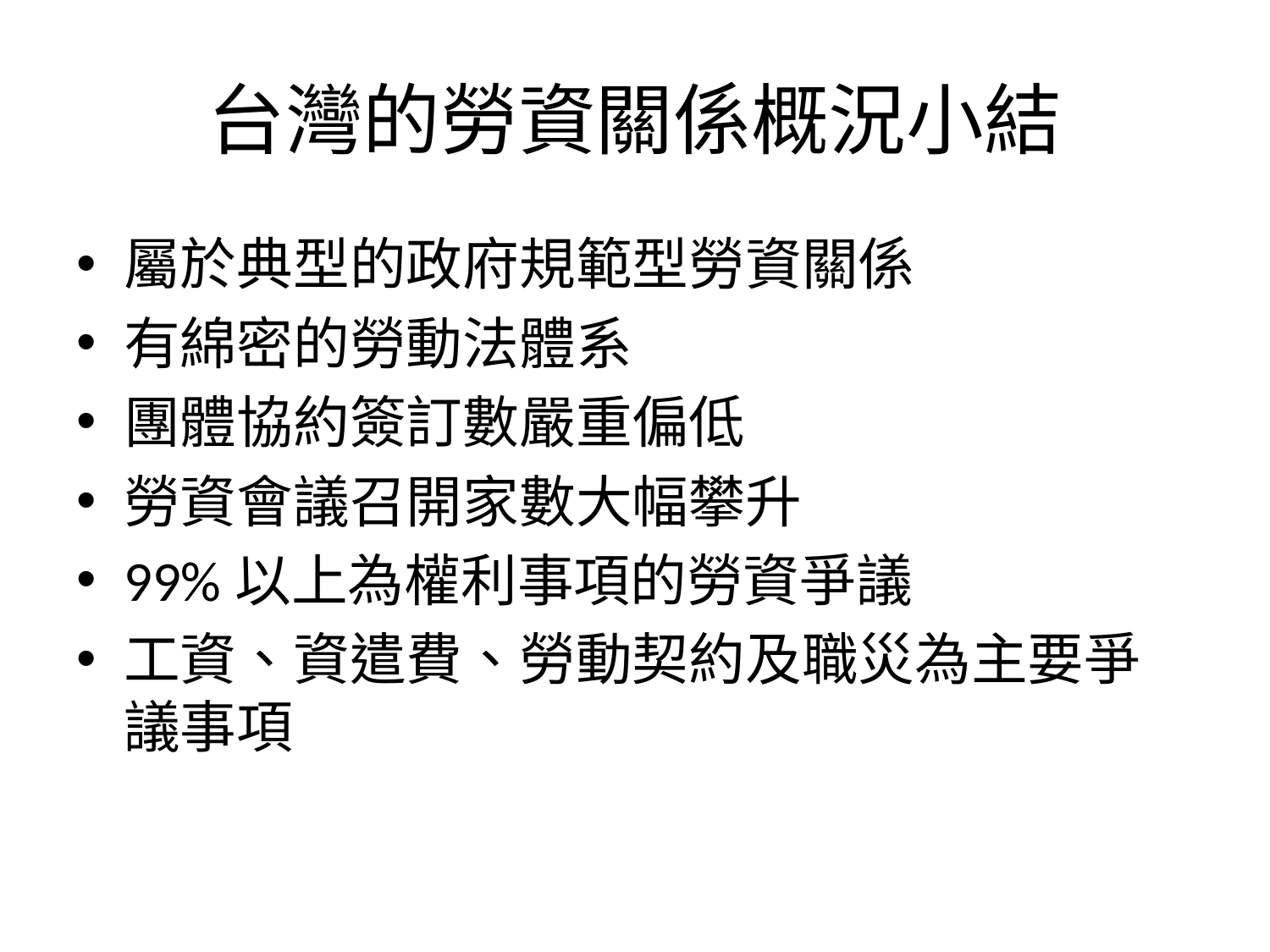

# 台灣的勞資關係概況小結
屬於典型的政府規範型勞資關係
有綿密的勞動法體系
團體協約簽訂數嚴重偏低
勞資會議召開家數大幅攀升
99%以上為權利事項的勞資爭議
工資、資遣費、勞動契約及職災為主要爭議事項